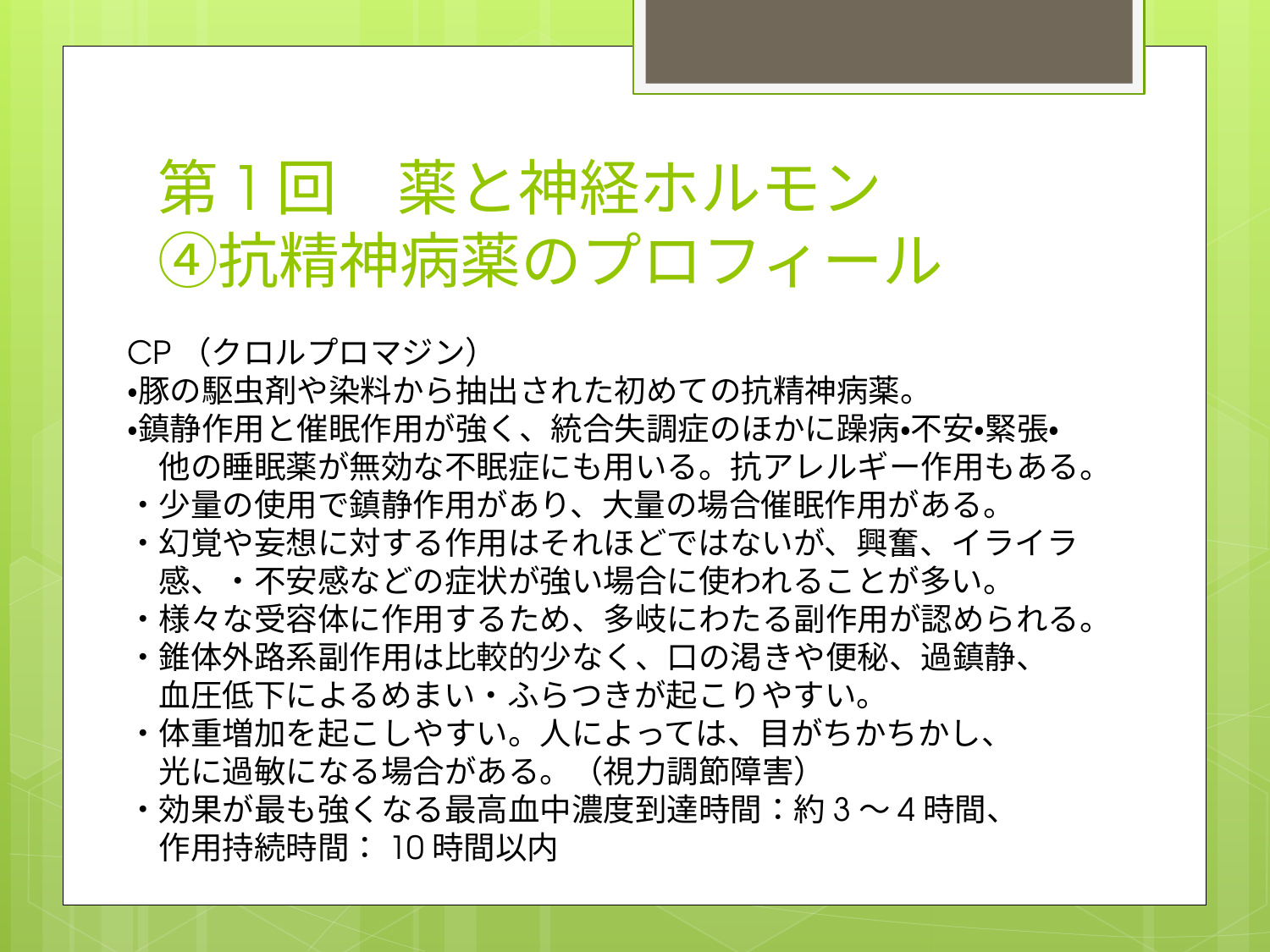

# 第1回　薬と神経ホルモン ④抗精神病薬のプロフィール
CP（クロルプロマジン）
・豚の駆虫剤や染料から抽出された初めての抗精神病薬。
・鎮静作用と催眠作用が強く、統合失調症のほかに躁病・不安・緊張・
　他の睡眠薬が無効な不眠症にも用いる。抗アレルギー作用もある。
・少量の使用で鎮静作用があり、大量の場合催眠作用がある。
・幻覚や妄想に対する作用はそれほどではないが、興奮、イライラ
　感、・不安感などの症状が強い場合に使われることが多い。
・様々な受容体に作用するため、多岐にわたる副作用が認められる。
・錐体外路系副作用は比較的少なく、口の渇きや便秘、過鎮静、
　血圧低下によるめまい・ふらつきが起こりやすい。
・体重増加を起こしやすい。人によっては、目がちかちかし、
　光に過敏になる場合がある。（視力調節障害）
・効果が最も強くなる最高血中濃度到達時間：約3～4時間、
　作用持続時間：10時間以内